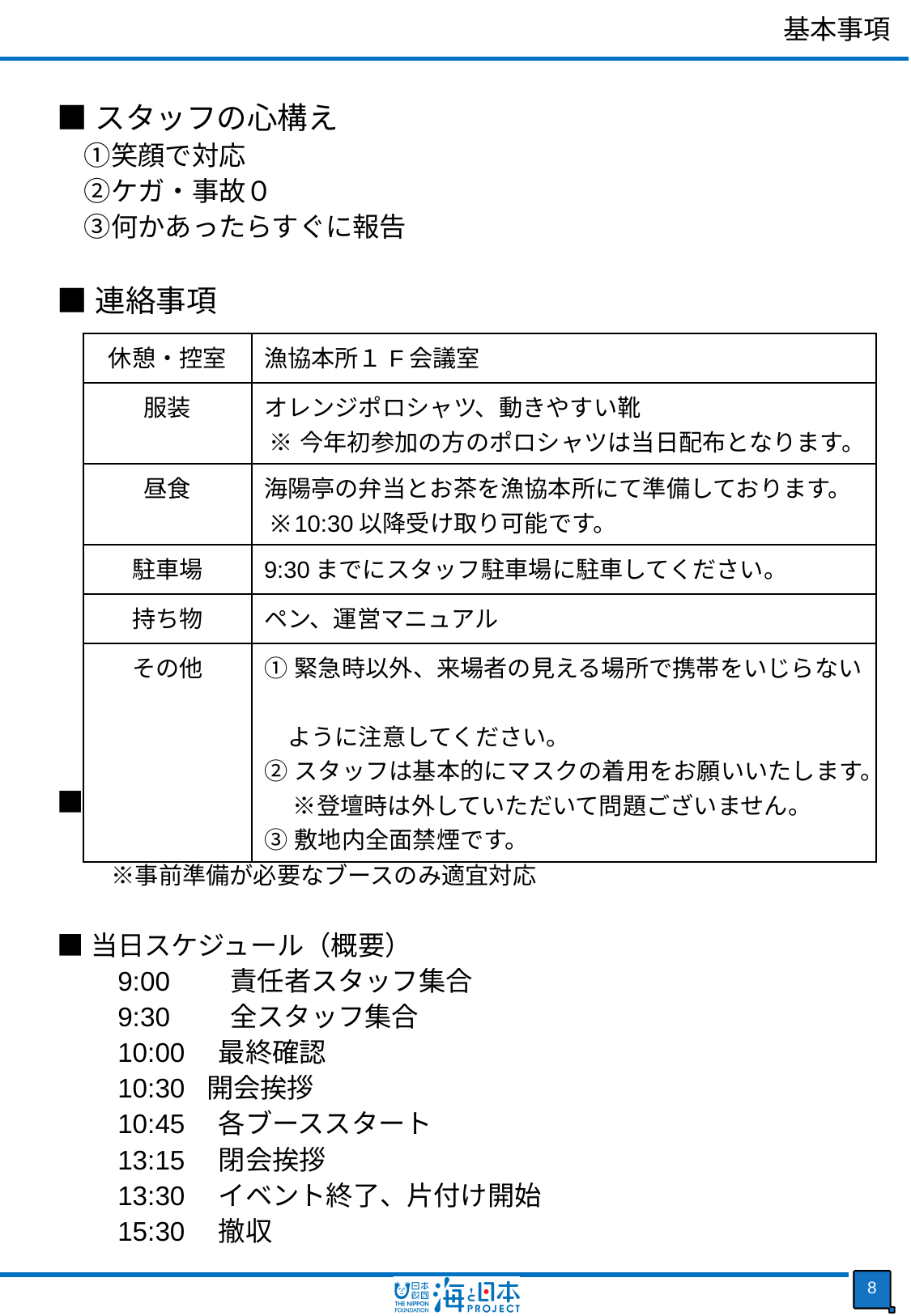

基本事項
■スタッフの心構え
　①笑顔で対応
　②ケガ・事故０
　③何かあったらすぐに報告

■連絡事項

■前日スケジュール
　・各自鳥取賀露港集合
　　※事前準備が必要なブースのみ適宜対応

■当日スケジュール（概要）
　　9:00　　責任者スタッフ集合
　　9:30　　全スタッフ集合
　　10:00　最終確認
　　10:30  開会挨拶
　　10:45　各ブーススタート
　　13:15　閉会挨拶
　　13:30　イベント終了、片付け開始
　　15:30　撤収

| 休憩・控室 | 漁協本所１F会議室 |
| --- | --- |
| 服装 | オレンジポロシャツ、動きやすい靴 ※今年初参加の方のポロシャツは当日配布となります。 |
| 昼食 | 海陽亭の弁当とお茶を漁協本所にて準備しております。 ※10:30以降受け取り可能です。 |
| 駐車場 | 9:30までにスタッフ駐車場に駐車してください。 |
| 持ち物 | ペン、運営マニュアル |
| その他 | ①緊急時以外、来場者の見える場所で携帯をいじらない　 　ように注意してください。 ②スタッフは基本的にマスクの着用をお願いいたします。 　 ※登壇時は外していただいて問題ございません。 ③敷地内全面禁煙です。 |
8